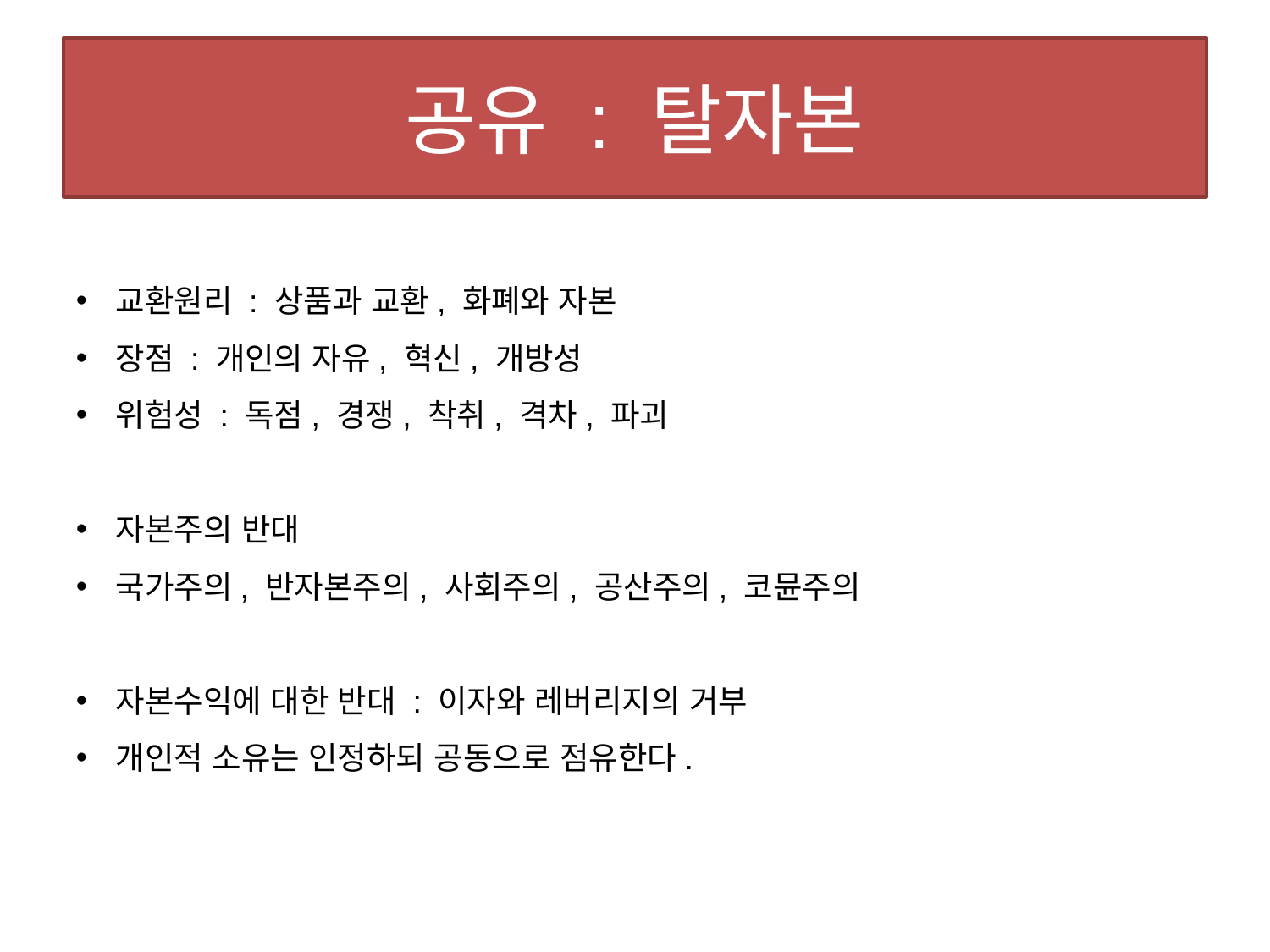

# 공유 : 탈자본
교환원리 : 상품과 교환, 화폐와 자본
장점 : 개인의 자유, 혁신, 개방성
위험성 : 독점, 경쟁, 착취, 격차, 파괴

자본주의 반대
국가주의, 반자본주의, 사회주의, 공산주의, 코뮨주의

자본수익에 대한 반대 : 이자와 레버리지의 거부
개인적 소유는 인정하되 공동으로 점유한다.